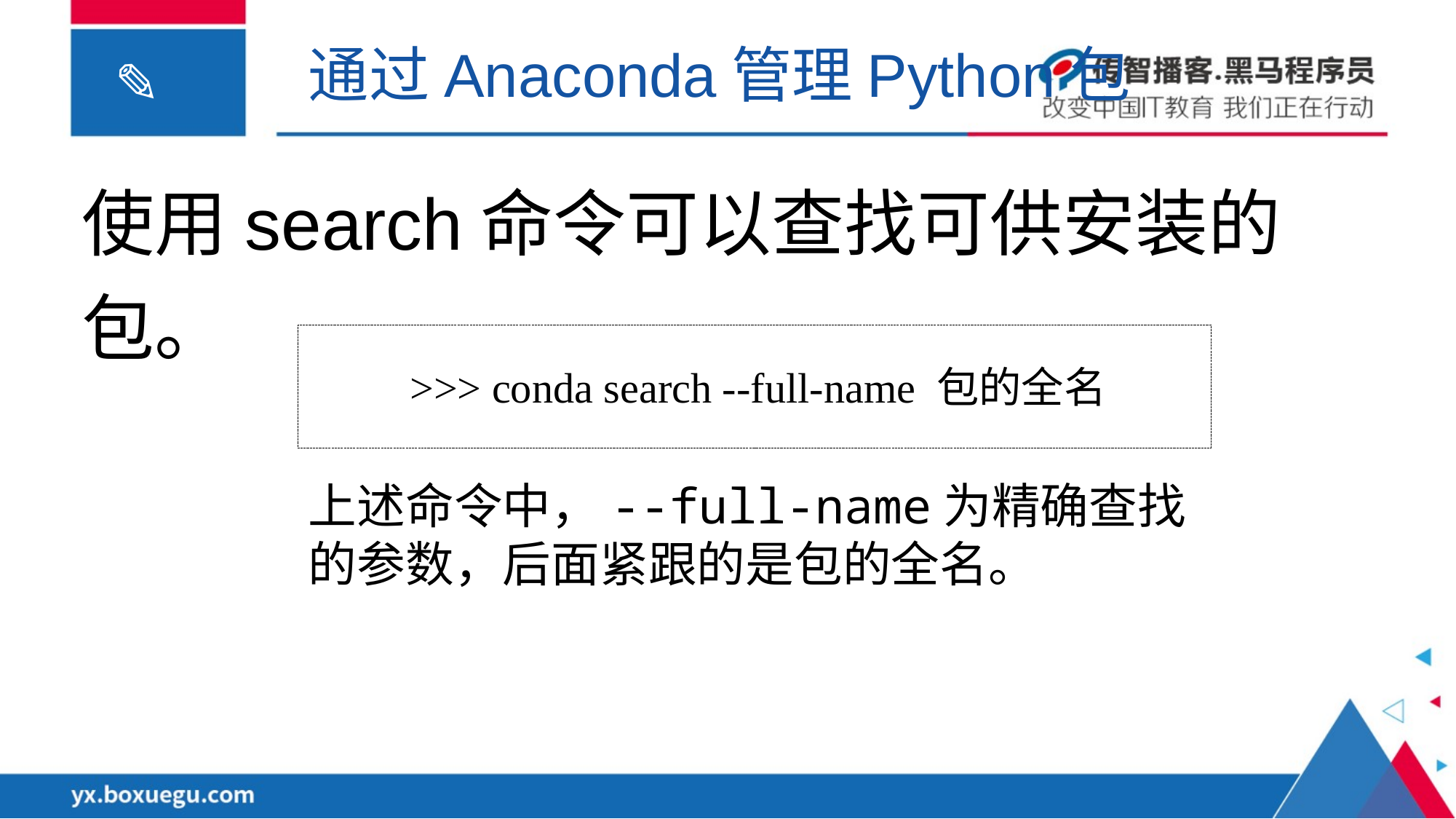

通过Anaconda管理Python包
使用search命令可以查找可供安装的包。

>>> conda search --full-name 包的全名
上述命令中，--full-name为精确查找的参数，后面紧跟的是包的全名。